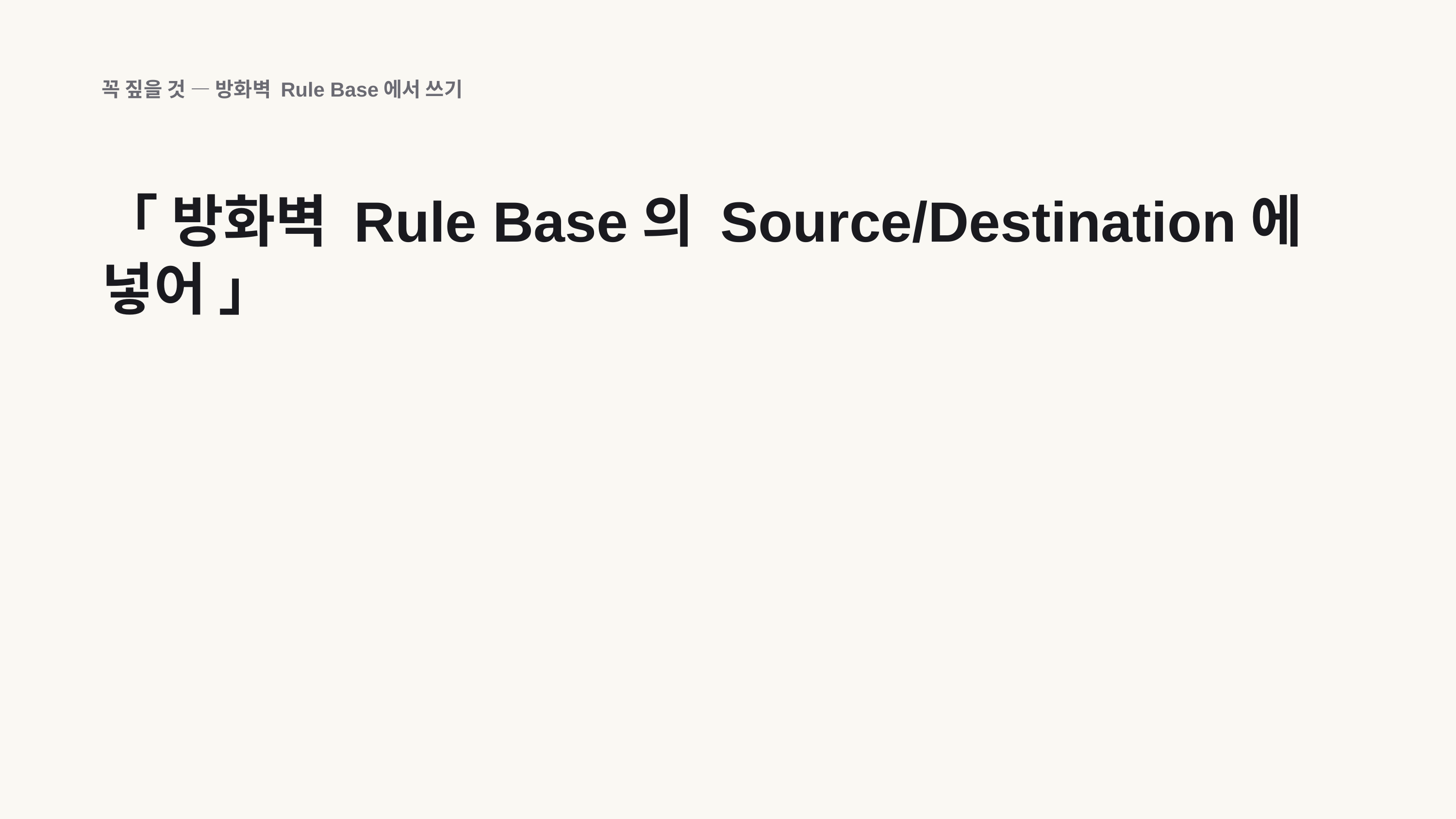

꼭 짚을 것 — 방화벽 Rule Base에서 쓰기
「 방화벽 Rule Base의 Source/Destination에 넣어 」